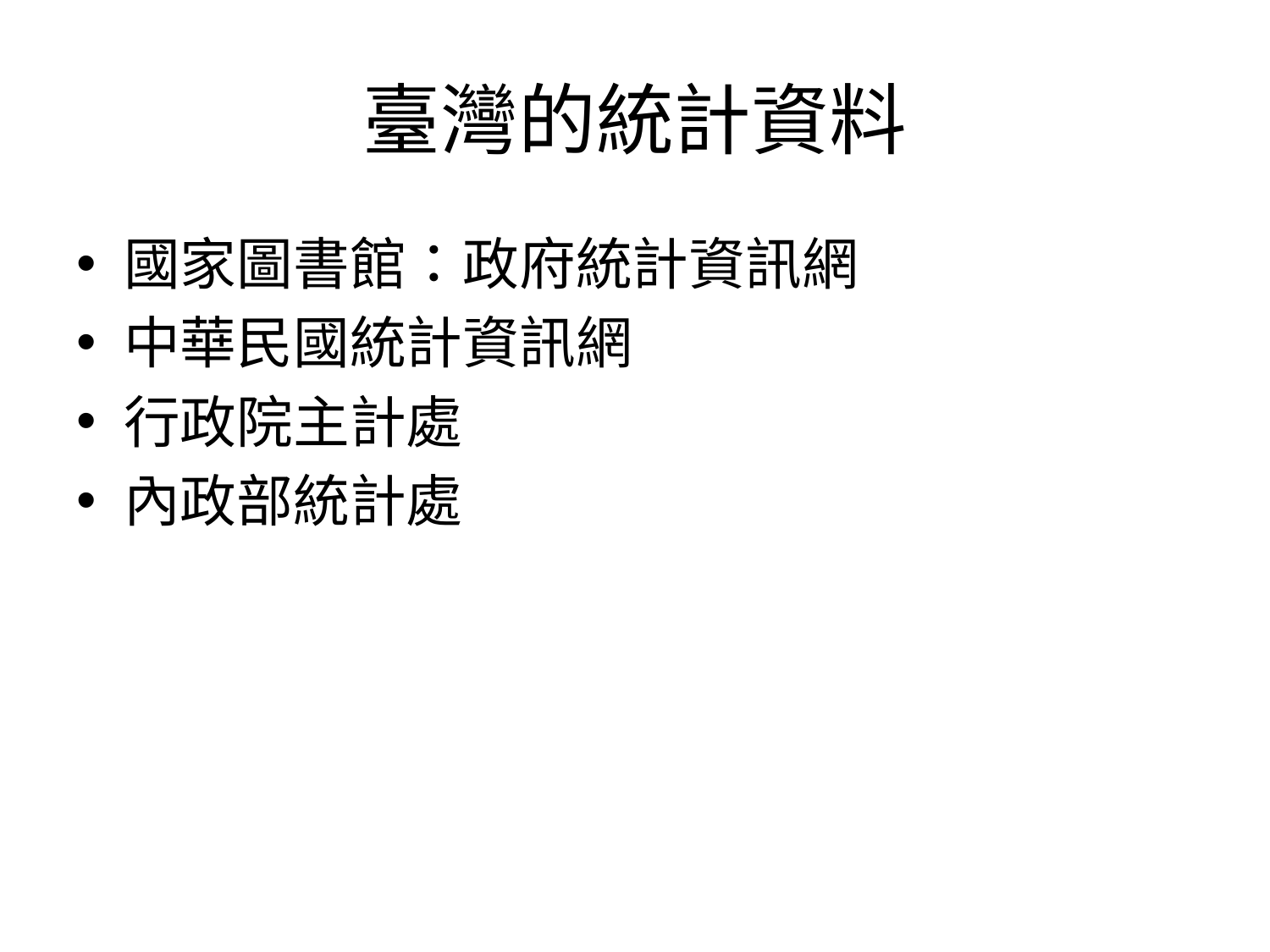

# 臺灣的統計資料
國家圖書館：政府統計資訊網
中華民國統計資訊網
行政院主計處
內政部統計處